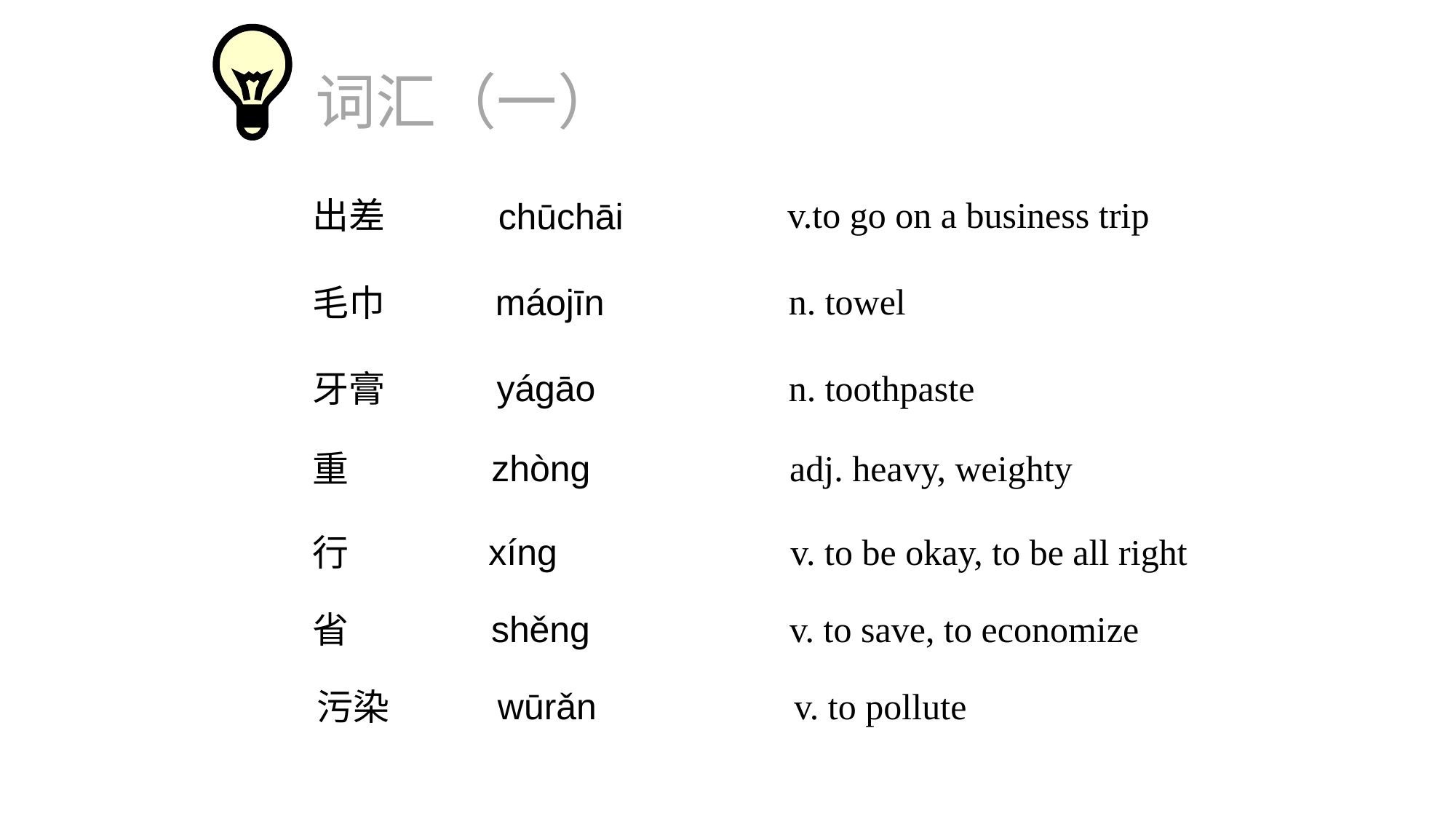

词汇（一）
v.to go on a business trip
出差
chūchāi
n. towel
máojīn
毛巾
yágāo
n. toothpaste
牙膏
zhòng
adj. heavy, weighty
重
xíng
v. to be okay, to be all right
行
shěng
v. to save, to economize
省
wūrǎn
v. to pollute
污染